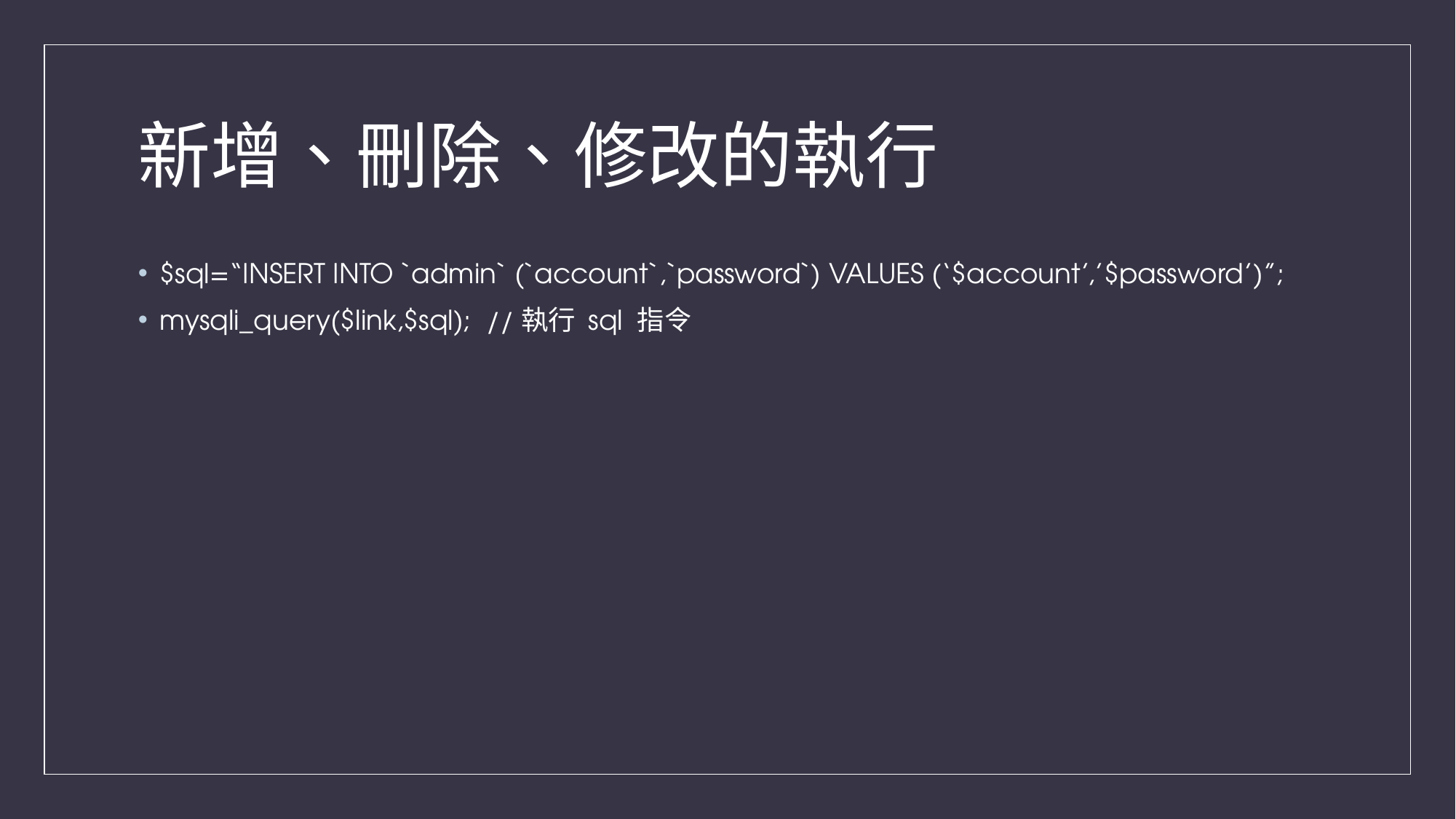

# 新增、刪除、修改的執行
$sql=“INSERT INTO `admin` (`account`,`password`) VALUES (‘$account’,’$password’)”;
mysqli_query($link,$sql);  //執行 sql 指令